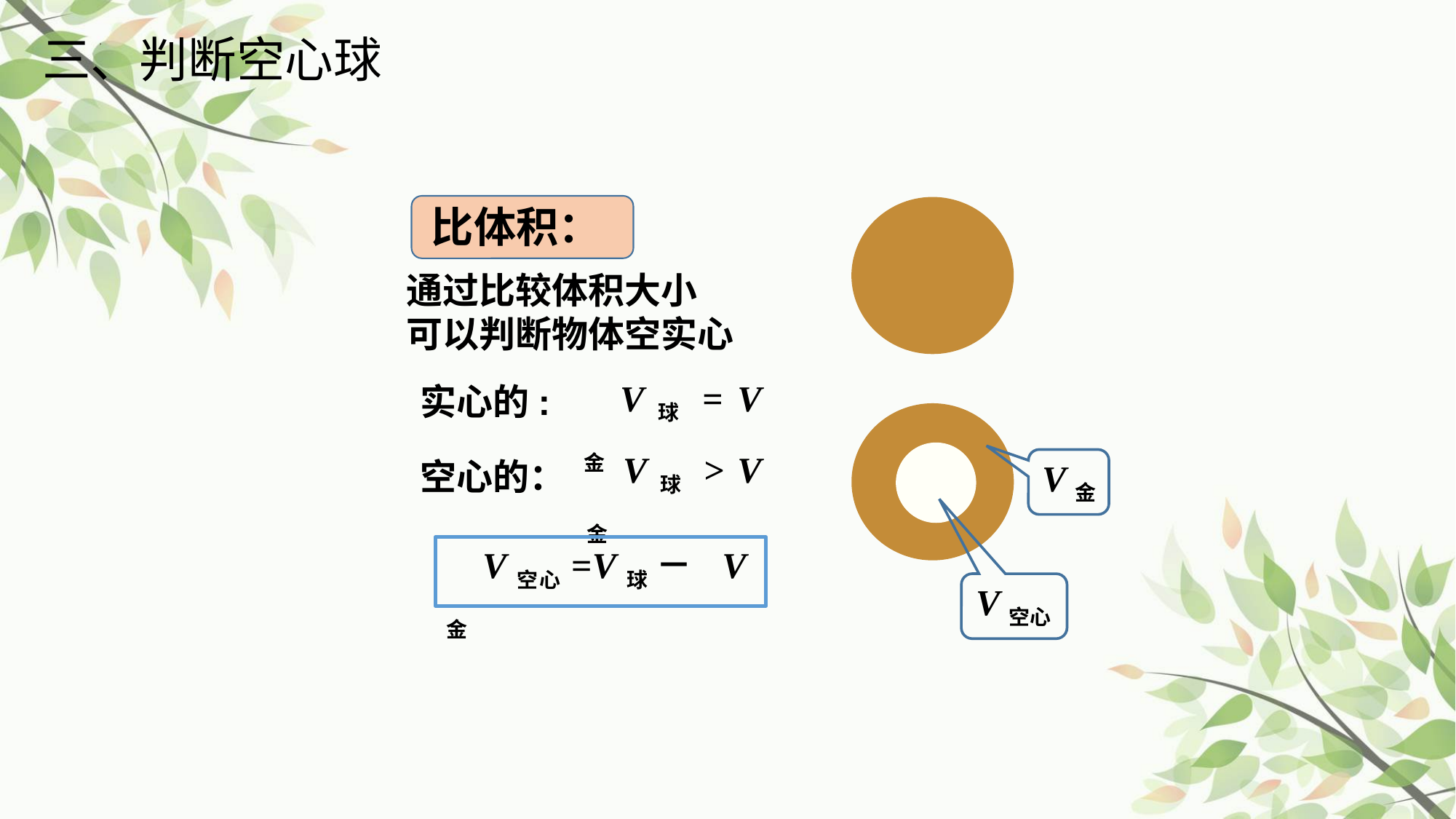

三、判断空心球
比体积：

通过比较体积大小
可以判断物体空实心
V球 = V金
实心的:
V球 > V金
空心的：

V金
V空心=V球 －  V金

V空心